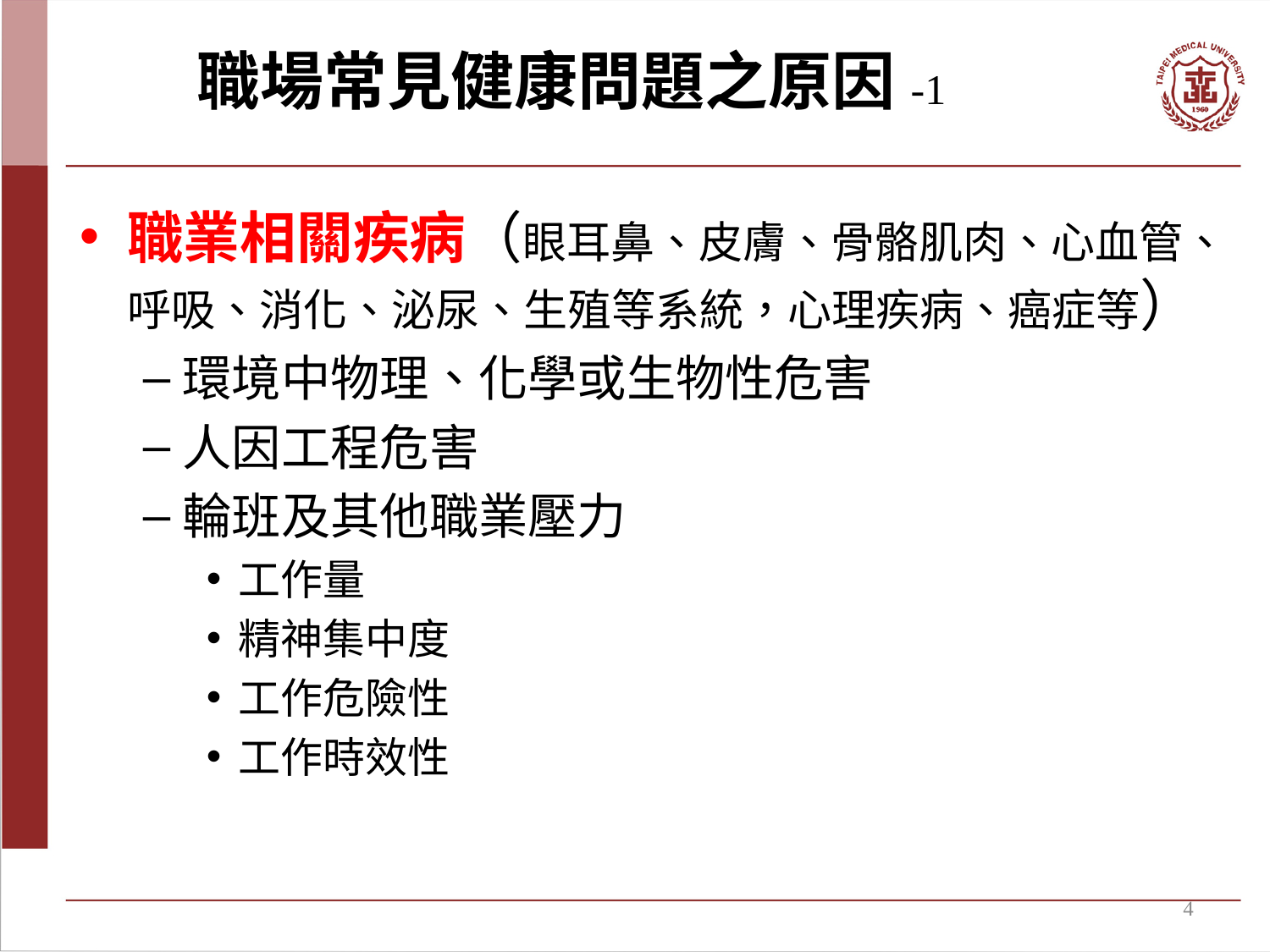

# 職場常見健康問題之原因-1
職業相關疾病（眼耳鼻、皮膚、骨骼肌肉、心血管、呼吸、消化、泌尿、生殖等系統，心理疾病、癌症等）
環境中物理、化學或生物性危害
人因工程危害
輪班及其他職業壓力
工作量
精神集中度
工作危險性
工作時效性

4